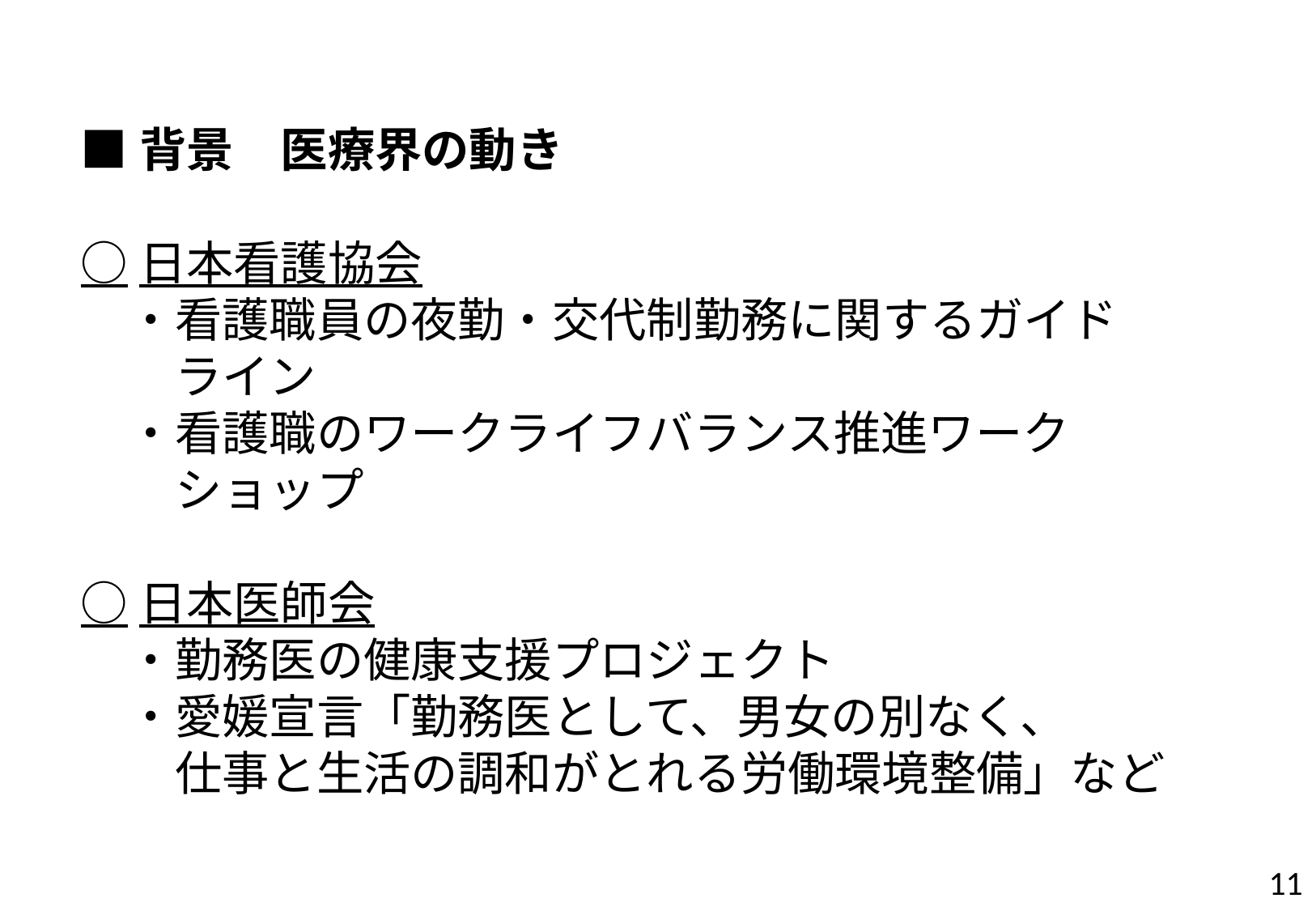

■背景　医療界の動き

○日本看護協会
　・看護職員の夜勤・交代制勤務に関するガイド
　　ライン
　・看護職のワークライフバランス推進ワーク
　　ショップ

○日本医師会
　・勤務医の健康支援プロジェクト
　・愛媛宣言「勤務医として、男女の別なく、
　　仕事と生活の調和がとれる労働環境整備」など

11